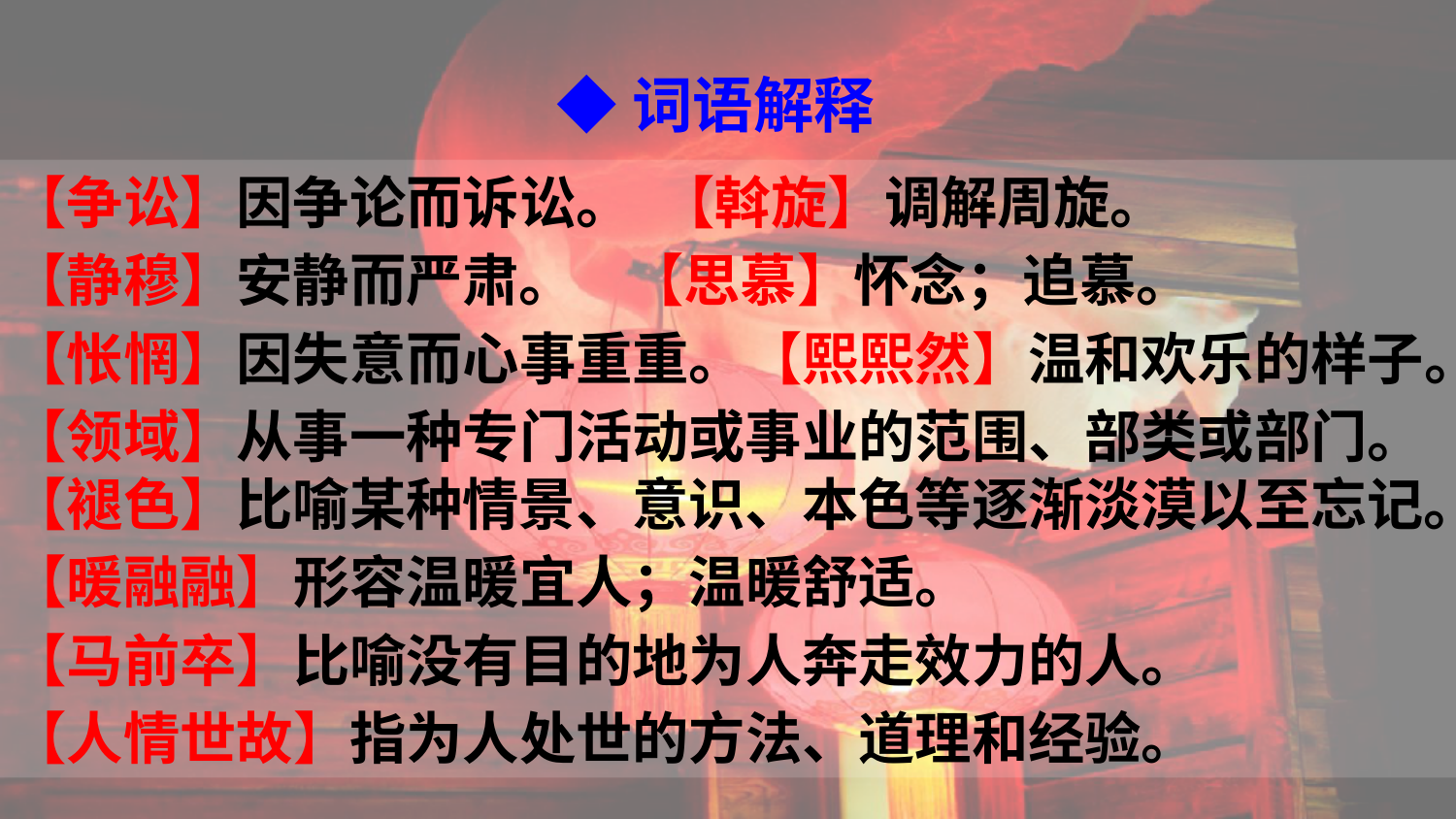

◆词语解释
【争讼】因争论而诉讼。  【斡旋】调解周旋。
【静穆】安静而严肃。    【思慕】怀念；追慕。
【怅惘】因失意而心事重重。【熙熙然】温和欢乐的样子。
【领域】从事一种专门活动或事业的范围、部类或部门。【褪色】比喻某种情景、意识、本色等逐渐淡漠以至忘记。
【暖融融】形容温暖宜人；温暖舒适。
【马前卒】比喻没有目的地为人奔走效力的人。
【人情世故】指为人处世的方法、道理和经验。